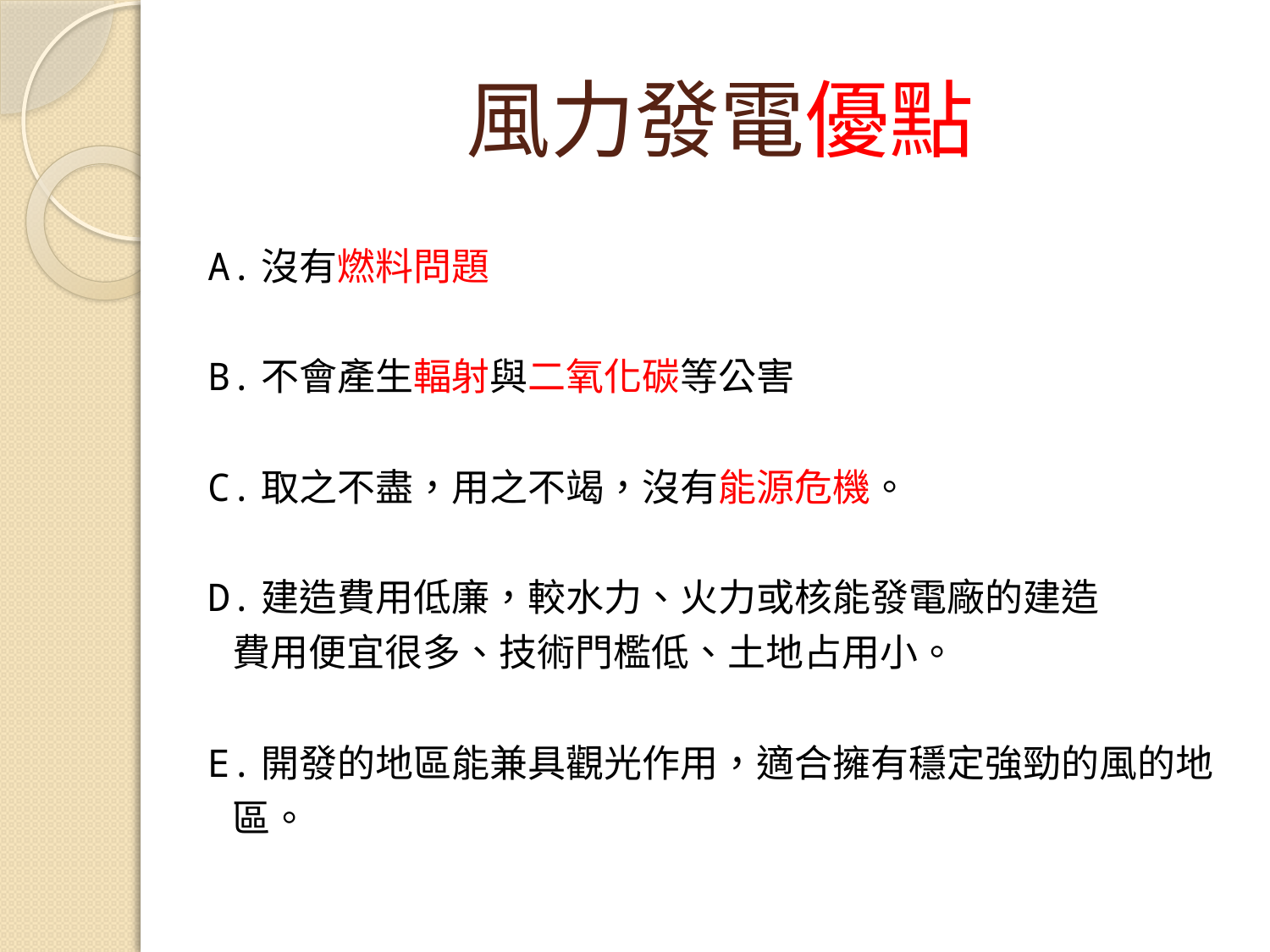

# 風力發電優點
A.沒有燃料問題

B.不會產生輻射與二氧化碳等公害

C.取之不盡，用之不竭，沒有能源危機。

D.建造費用低廉，較水力、火力或核能發電廠的建造
  費用便宜很多、技術門檻低、土地占用小。

E.開發的地區能兼具觀光作用，適合擁有穩定強勁的風的地
  區。